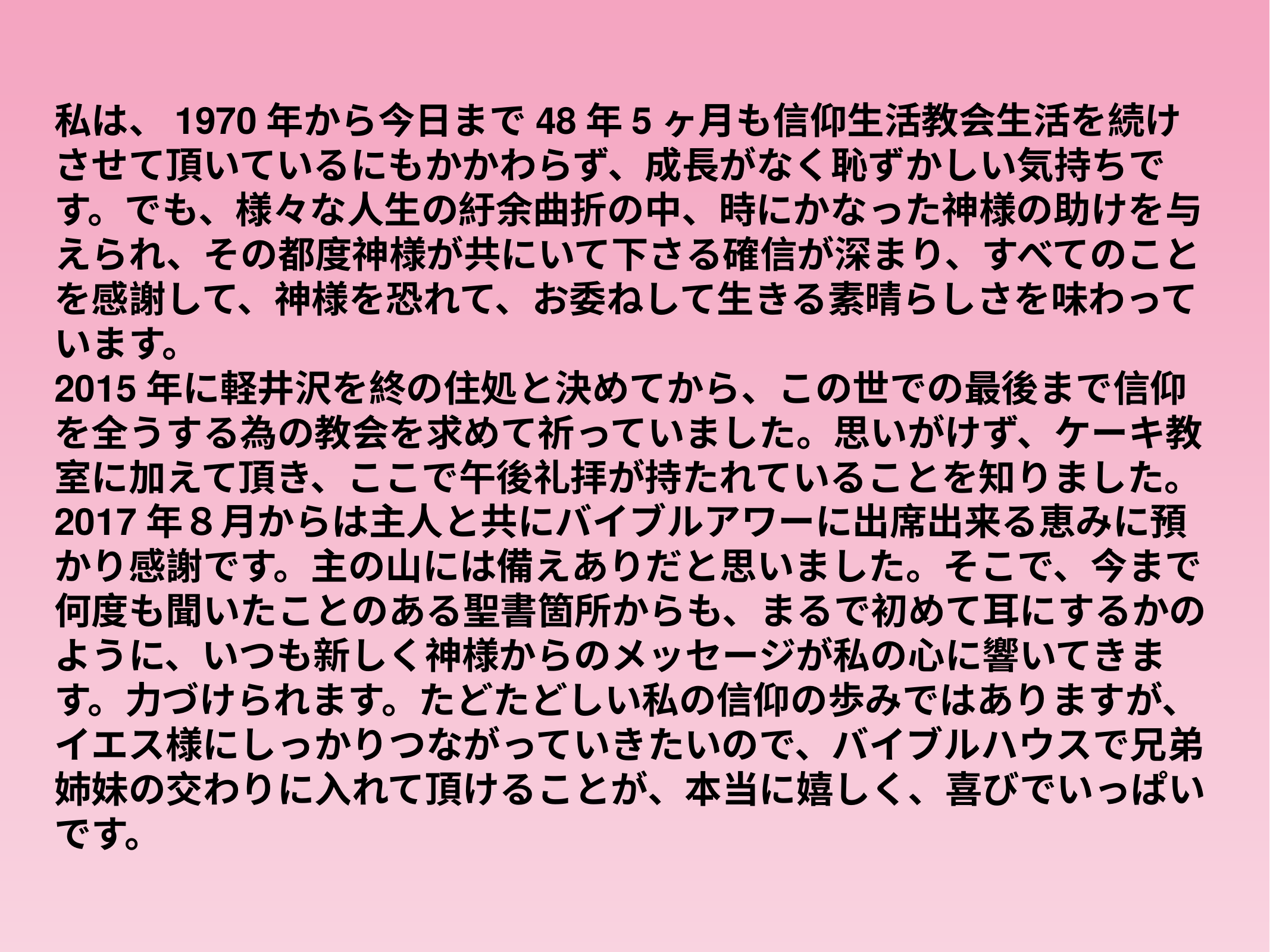

私は、1970年から今日まで48年5ヶ月も信仰生活教会生活を続けさせて頂いているにもかかわらず、成長がなく恥ずかしい気持ちです。でも、様々な人生の紆余曲折の中、時にかなった神様の助けを与えられ、その都度神様が共にいて下さる確信が深まり、すべてのことを感謝して、神様を恐れて、お委ねして生きる素晴らしさを味わっています。
2015年に軽井沢を終の住処と決めてから、この世での最後まで信仰を全うする為の教会を求めて祈っていました。思いがけず、ケーキ教室に加えて頂き、ここで午後礼拝が持たれていることを知りました。2017年８月からは主人と共にバイブルアワーに出席出来る恵みに預かり感謝です。主の山には備えありだと思いました。そこで、今まで何度も聞いたことのある聖書箇所からも、まるで初めて耳にするかのように、いつも新しく神様からのメッセージが私の心に響いてきます。力づけられます。たどたどしい私の信仰の歩みではありますが、イエス様にしっかりつながっていきたいので、バイブルハウスで兄弟姉妹の交わりに入れて頂けることが、本当に嬉しく、喜びでいっぱいです。